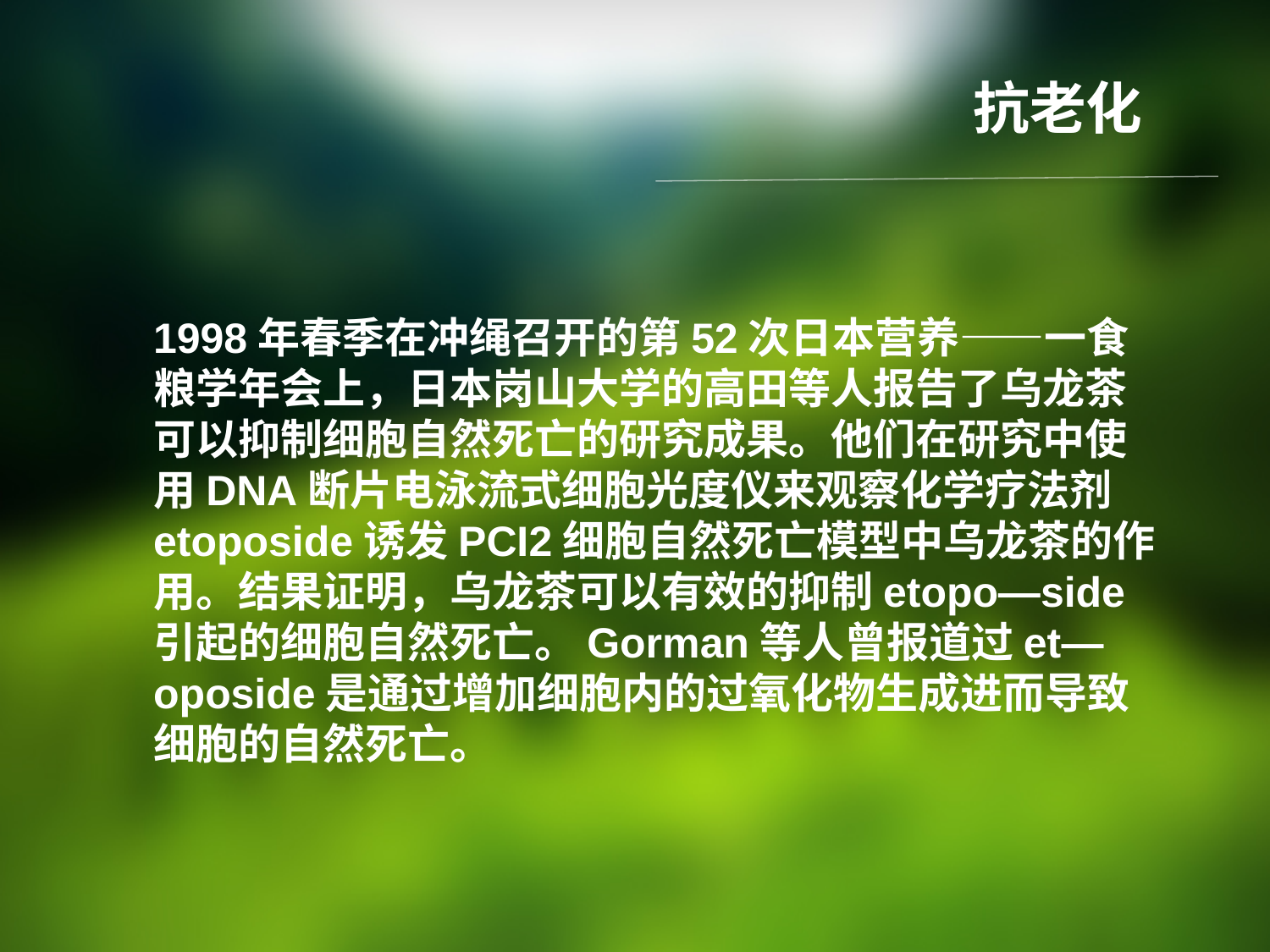

抗老化
1998年春季在冲绳召开的第52次日本营养——一食粮学年会上，日本岗山大学的高田等人报告了乌龙茶可以抑制细胞自然死亡的研究成果。他们在研究中使用DNA断片电泳流式细胞光度仪来观察化学疗法剂etoposide诱发PCI2细胞自然死亡模型中乌龙茶的作用。结果证明，乌龙茶可以有效的抑制etopo—side引起的细胞自然死亡。Gorman等人曾报道过et—oposide是通过增加细胞内的过氧化物生成进而导致细胞的自然死亡。